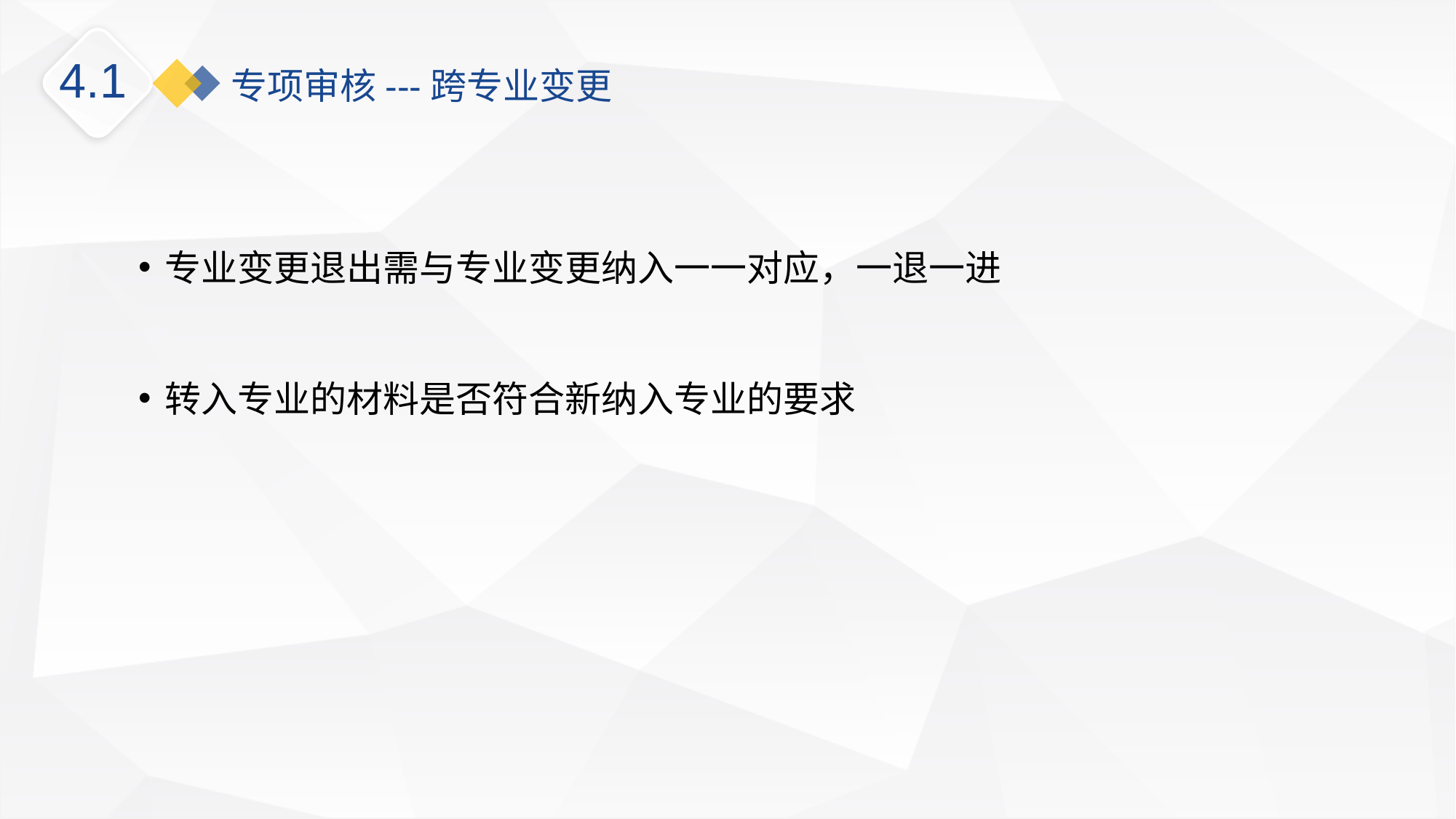

4.1
专项审核---跨专业变更

专业变更退出需与专业变更纳入一一对应，一退一进

转入专业的材料是否符合新纳入专业的要求
53